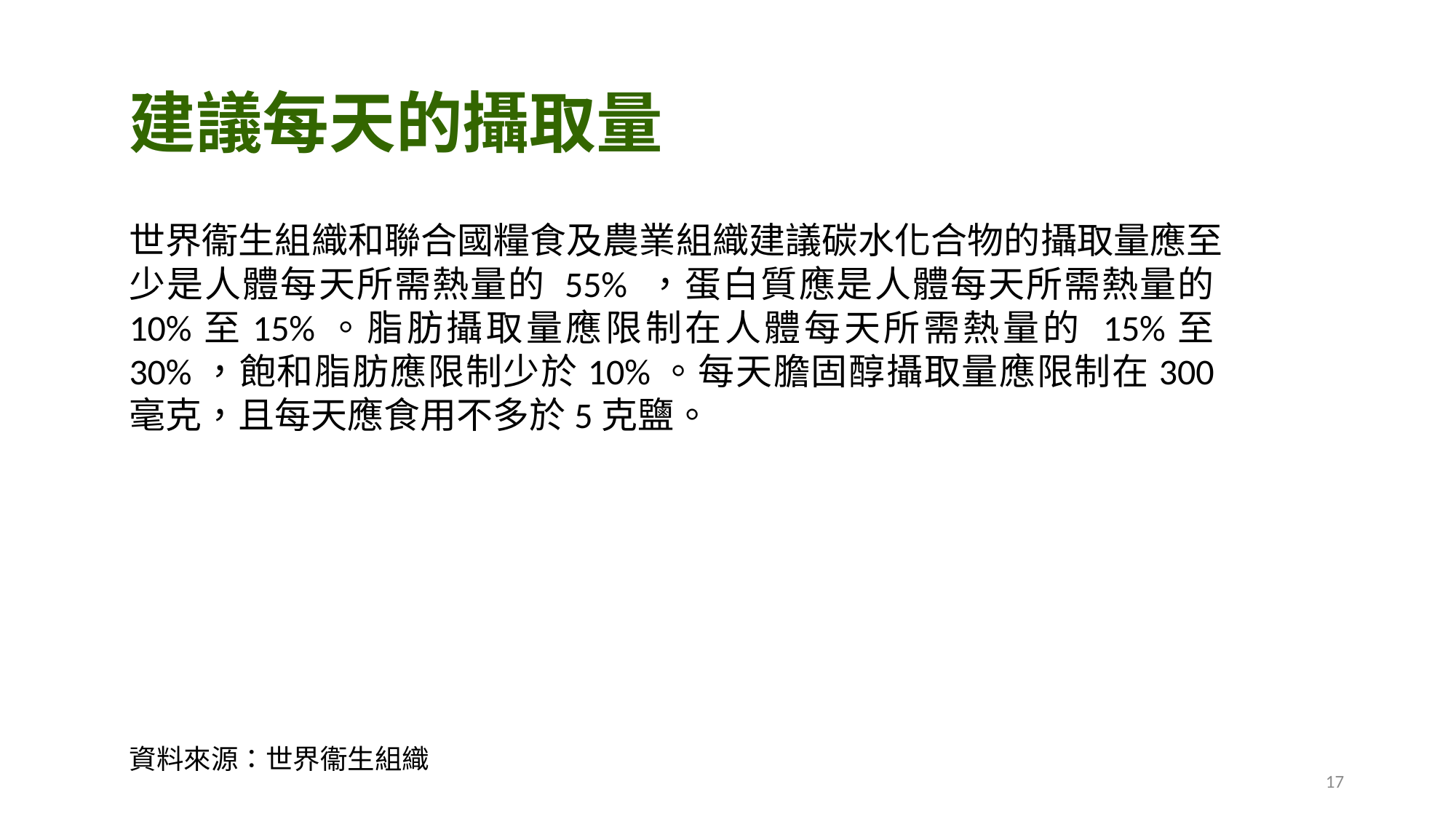

建議每天的攝取量
世界衞生組織和聯合國糧食及農業組織建議碳水化合物的攝取量應至少是人體每天所需熱量的 55% ，蛋白質應是人體每天所需熱量的10%至15%。脂肪攝取量應限制在人體每天所需熱量的 15%至30%，飽和脂肪應限制少於10%。每天膽固醇攝取量應限制在300毫克，且每天應食用不多於5克鹽。
資料來源：世界衞生組織
17